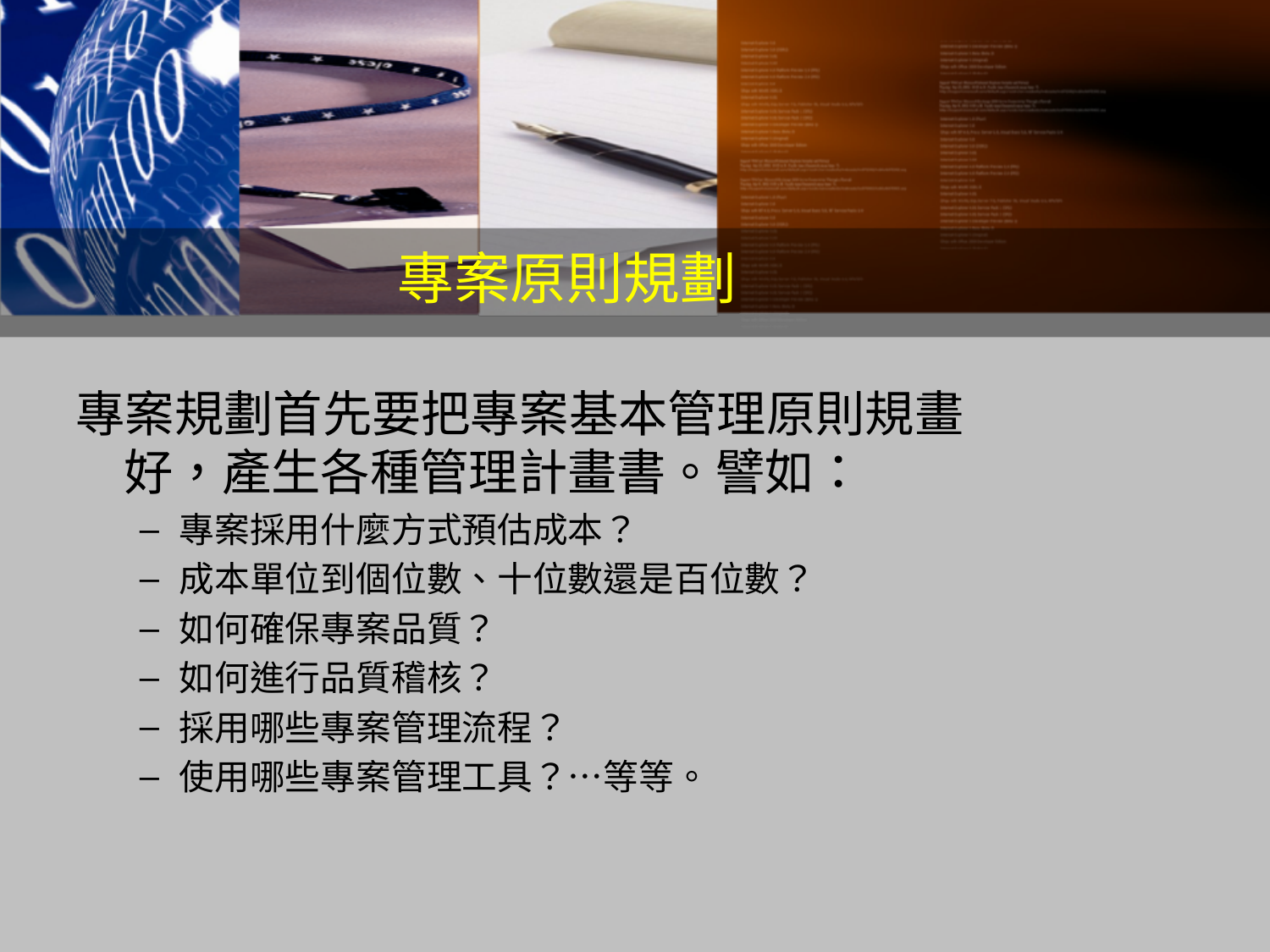

專案原則規劃
專案規劃首先要把專案基本管理原則規畫好，產生各種管理計畫書。譬如：
專案採用什麼方式預估成本？
成本單位到個位數、十位數還是百位數？
如何確保專案品質？
如何進行品質稽核？
採用哪些專案管理流程？
使用哪些專案管理工具？…等等。